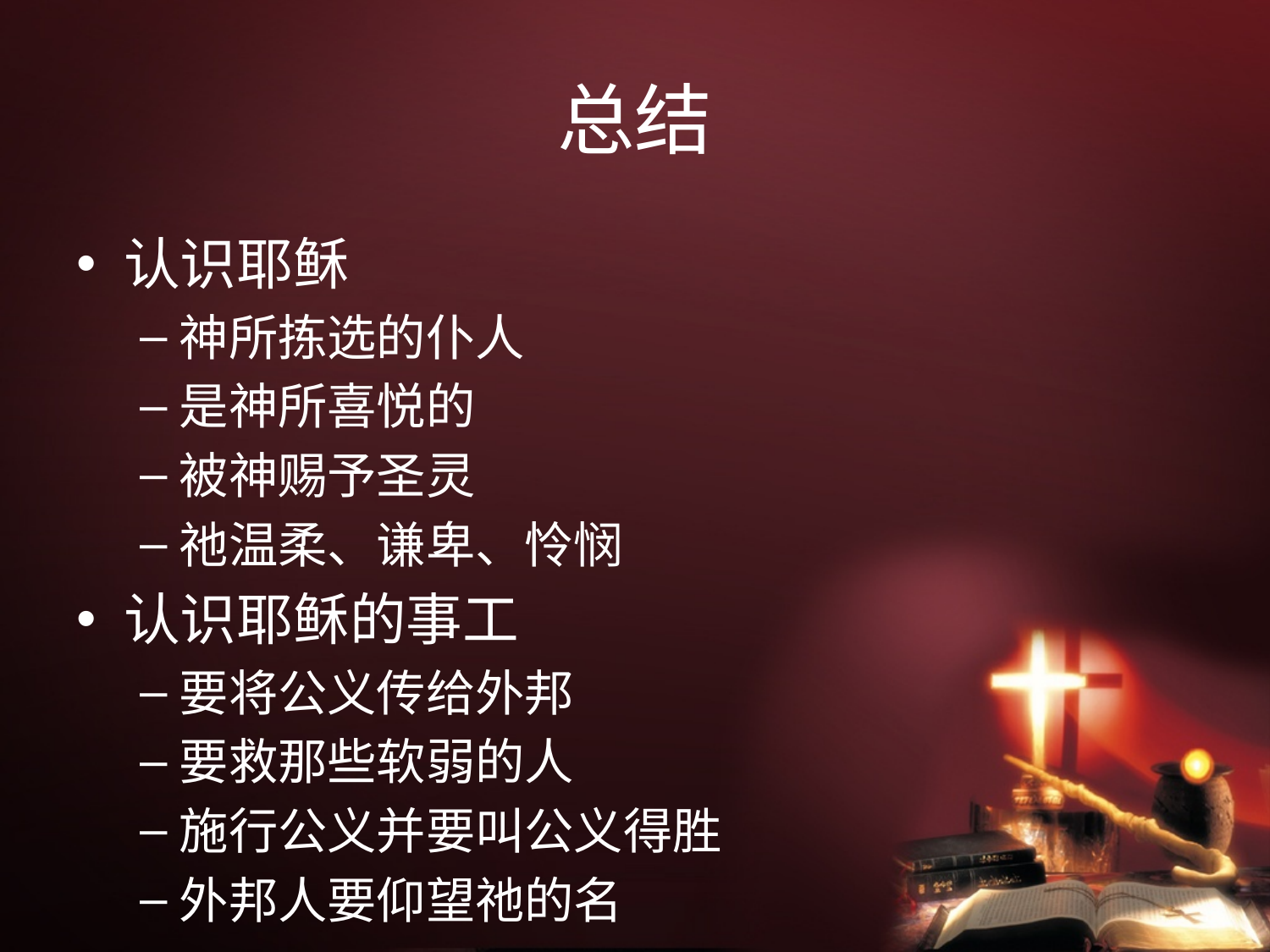

# 总结
认识耶稣
神所拣选的仆人
是神所喜悦的
被神赐予圣灵
祂温柔、谦卑、怜悯
认识耶稣的事工
要将公义传给外邦
要救那些软弱的人
施行公义并要叫公义得胜
外邦人要仰望祂的名